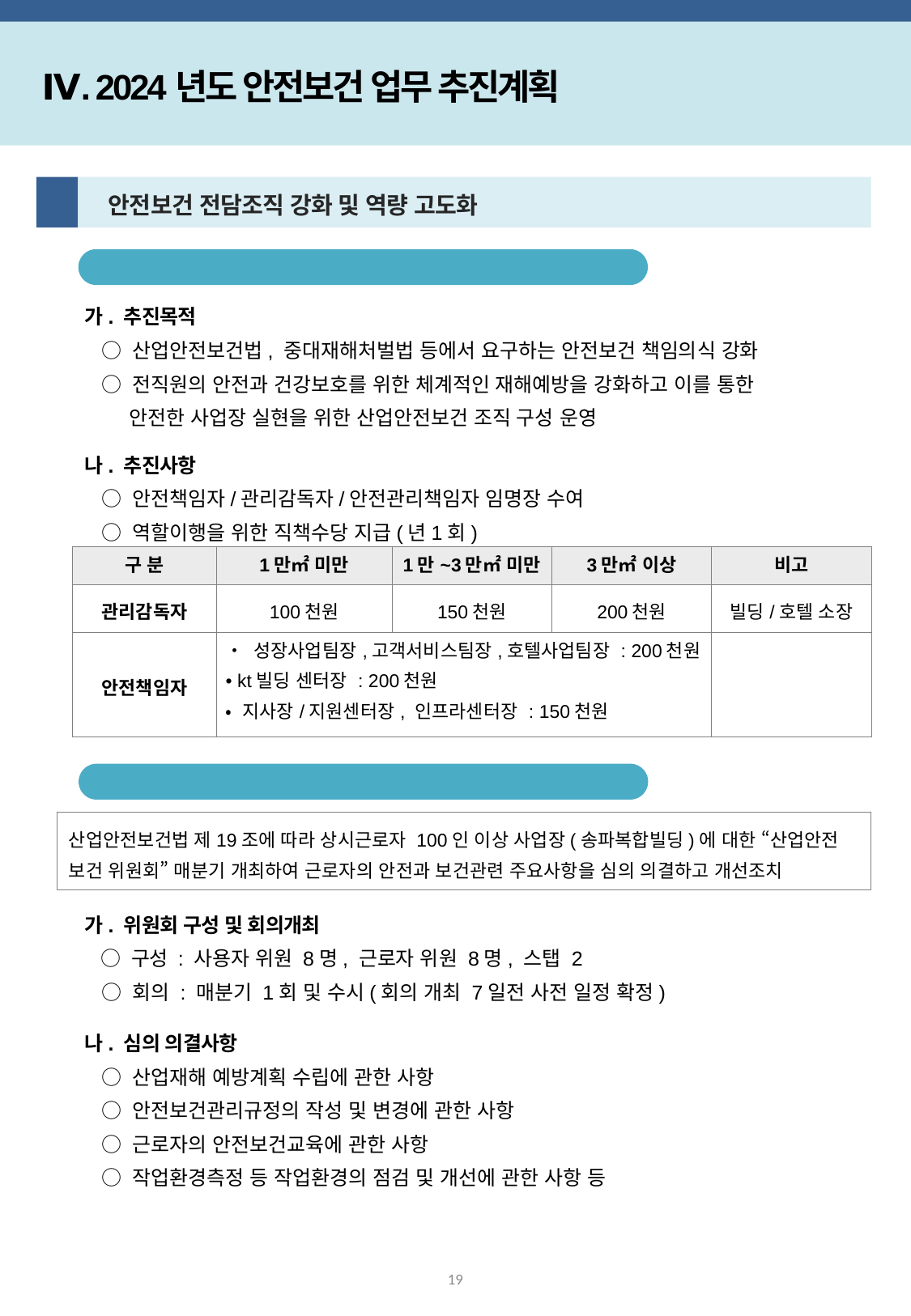

Ⅳ. 2024년도 안전보건 업무 추진계획
1
  안전보건 전담조직 강화 및 역량 고도화
안전관리 전담조직 역할 지속 이행

가. 추진목적
   ○ 산업안전보건법, 중대재해처벌법 등에서 요구하는 안전보건 책임의식 강화
   ○ 전직원의 안전과 건강보호를 위한 체계적인 재해예방을 강화하고 이를 통한
       안전한 사업장 실현을 위한 산업안전보건 조직 구성 운영

나. 추진사항
   ○ 안전책임자/관리감독자/안전관리책임자 임명장 수여
   ○ 역할이행을 위한 직책수당 지급(년1회)
| 구 분 | 1만㎡ 미만 | 1만~3만㎡ 미만 | 3만㎡ 이상 | 비고 |
| --- | --- | --- | --- | --- |
| 관리감독자 | 100천원 | 150천원 | 200천원 | 빌딩/호텔 소장 |
| 안전책임자 | • 성장사업팀장,고객서비스팀장,호텔사업팀장 : 200천원 • kt빌딩 센터장 : 200천원 • 지사장/지원센터장, 인프라센터장 : 150천원 |  |  |  |
산업안전 보건위원회 구성 운영
산업안전보건법 제19조에 따라 상시근로자 100인 이상 사업장(송파복합빌딩)에 대한 “산업안전 보건 위원회” 매분기 개최하여 근로자의 안전과 보건관련 주요사항을 심의 의결하고 개선조치
가. 위원회 구성 및 회의개최
   ○ 구성 : 사용자 위원 8명, 근로자 위원 8명, 스탭 2
   ○ 회의 : 매분기 1회 및 수시(회의 개최 7일전 사전 일정 확정)

나. 심의 의결사항
   ○ 산업재해 예방계획 수립에 관한 사항
   ○ 안전보건관리규정의 작성 및 변경에 관한 사항
   ○ 근로자의 안전보건교육에 관한 사항
   ○ 작업환경측정 등 작업환경의 점검 및 개선에 관한 사항 등
19